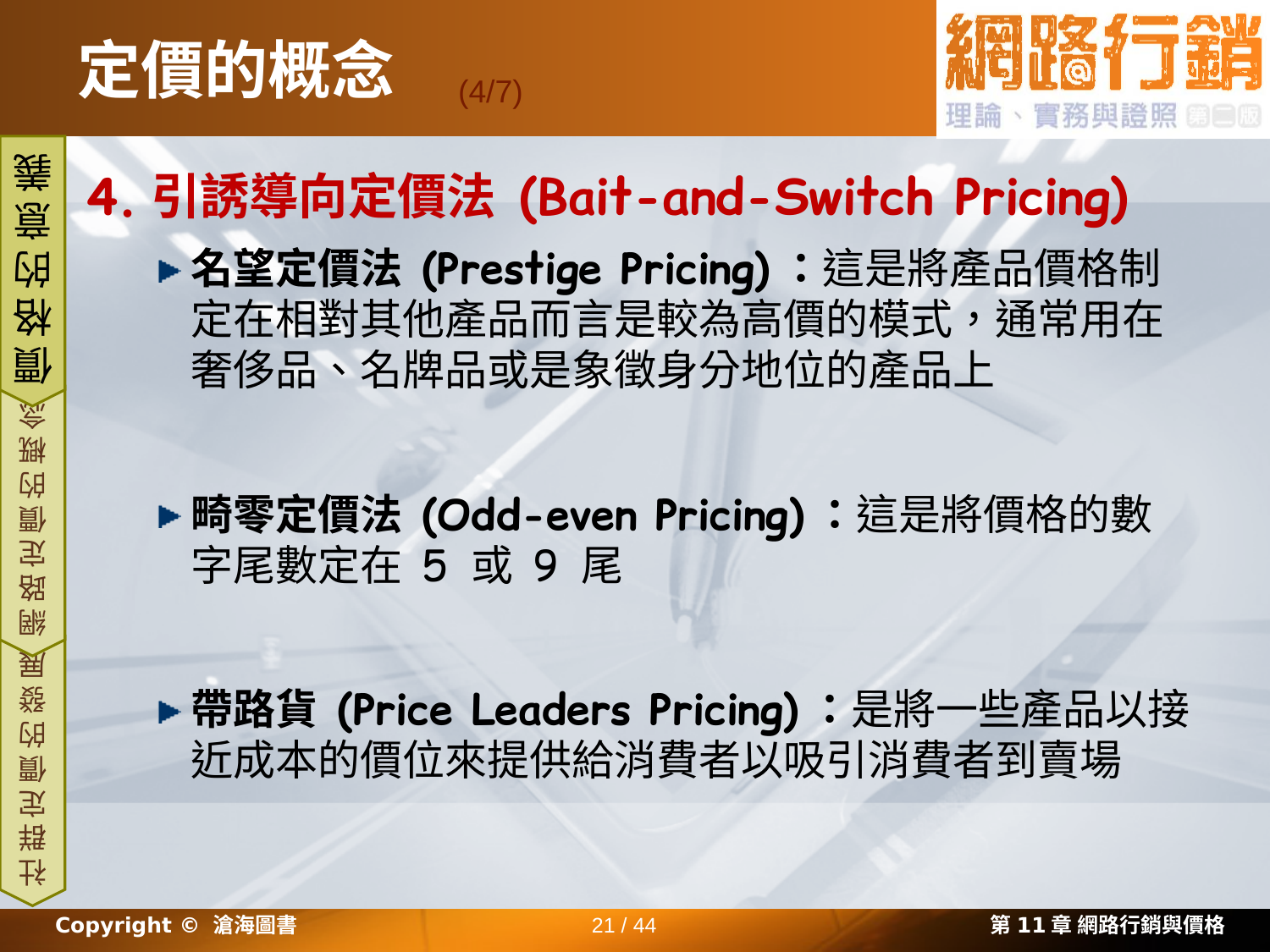

# 定價的概念
(4/7)
4.引誘導向定價法 (Bait-and-Switch Pricing)
名望定價法 (Prestige Pricing)：這是將產品價格制定在相對其他產品而言是較為高價的模式，通常用在奢侈品、名牌品或是象徵身分地位的產品上

畸零定價法 (Odd-even Pricing)：這是將價格的數字尾數定在 5 或 9 尾

帶路貨 (Price Leaders Pricing)：是將一些產品以接近成本的價位來提供給消費者以吸引消費者到賣場
價格的意義
網路定價的概念
社群定價的發展
Copyright © 滄海圖書
21 / 44
第11章 網路行銷與價格